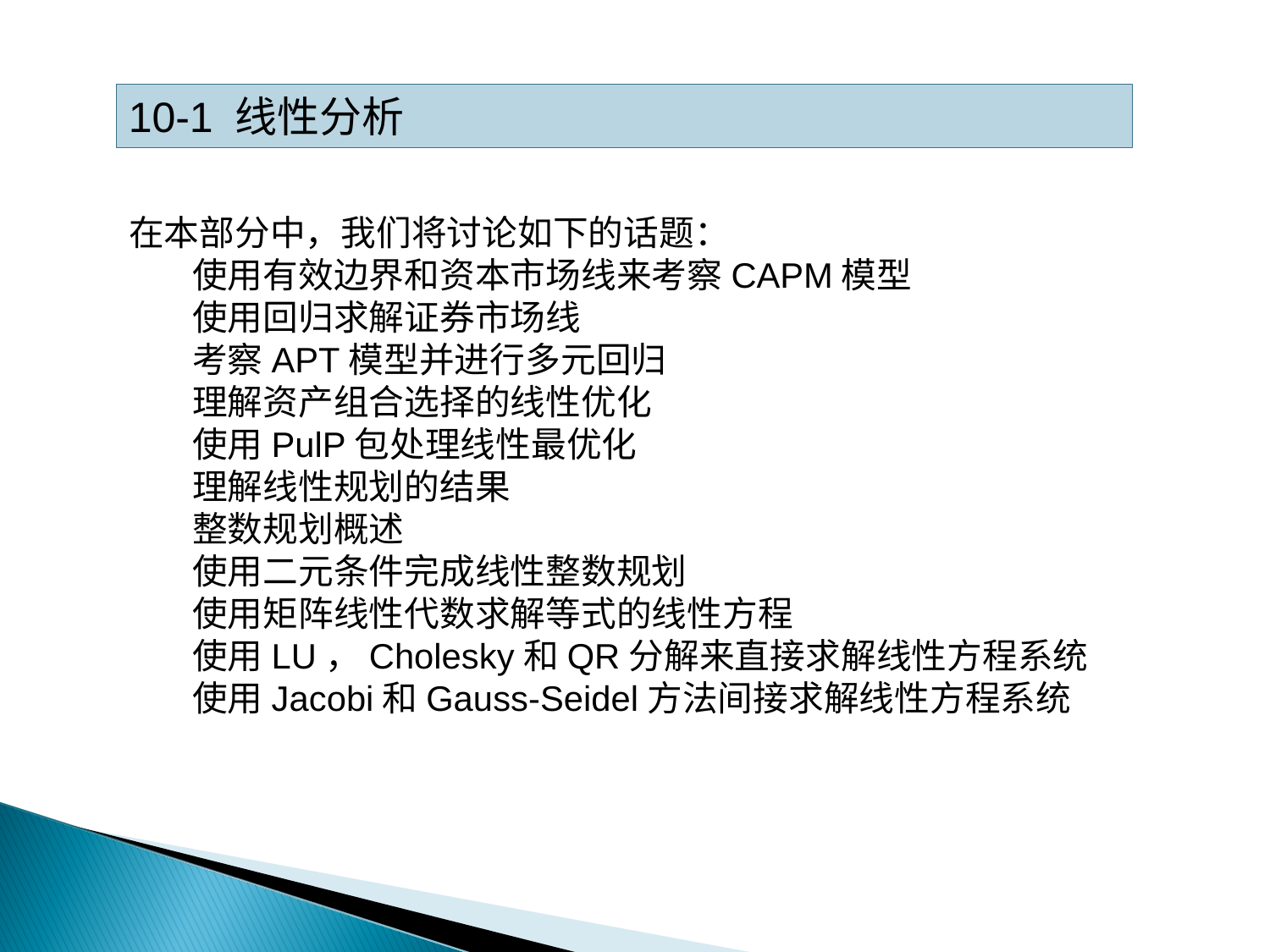

10-1 线性分析
在本部分中，我们将讨论如下的话题：
使用有效边界和资本市场线来考察CAPM模型
使用回归求解证券市场线
考察APT模型并进行多元回归
理解资产组合选择的线性优化
使用PulP包处理线性最优化
理解线性规划的结果
整数规划概述
使用二元条件完成线性整数规划
使用矩阵线性代数求解等式的线性方程
使用LU，Cholesky和QR分解来直接求解线性方程系统
使用Jacobi和Gauss-Seidel方法间接求解线性方程系统